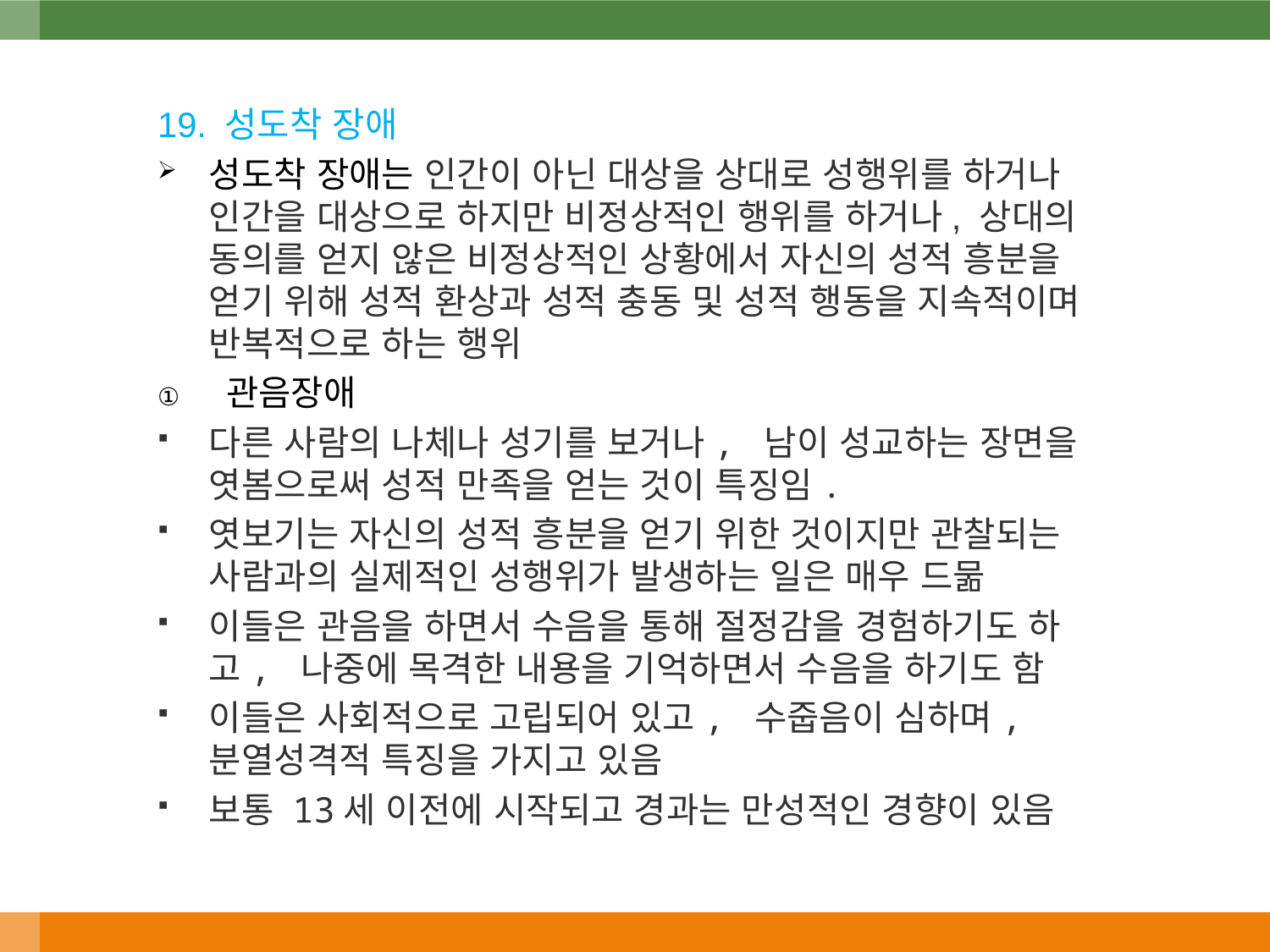

19. 성도착 장애
성도착 장애는 인간이 아닌 대상을 상대로 성행위를 하거나 인간을 대상으로 하지만 비정상적인 행위를 하거나, 상대의 동의를 얻지 않은 비정상적인 상황에서 자신의 성적 흥분을 얻기 위해 성적 환상과 성적 충동 및 성적 행동을 지속적이며 반복적으로 하는 행위
관음장애
다른 사람의 나체나 성기를 보거나, 남이 성교하는 장면을 엿봄으로써 성적 만족을 얻는 것이 특징임.
엿보기는 자신의 성적 흥분을 얻기 위한 것이지만 관찰되는 사람과의 실제적인 성행위가 발생하는 일은 매우 드묾
이들은 관음을 하면서 수음을 통해 절정감을 경험하기도 하고, 나중에 목격한 내용을 기억하면서 수음을 하기도 함
이들은 사회적으로 고립되어 있고, 수줍음이 심하며, 분열성격적 특징을 가지고 있음
보통 13세 이전에 시작되고 경과는 만성적인 경향이 있음